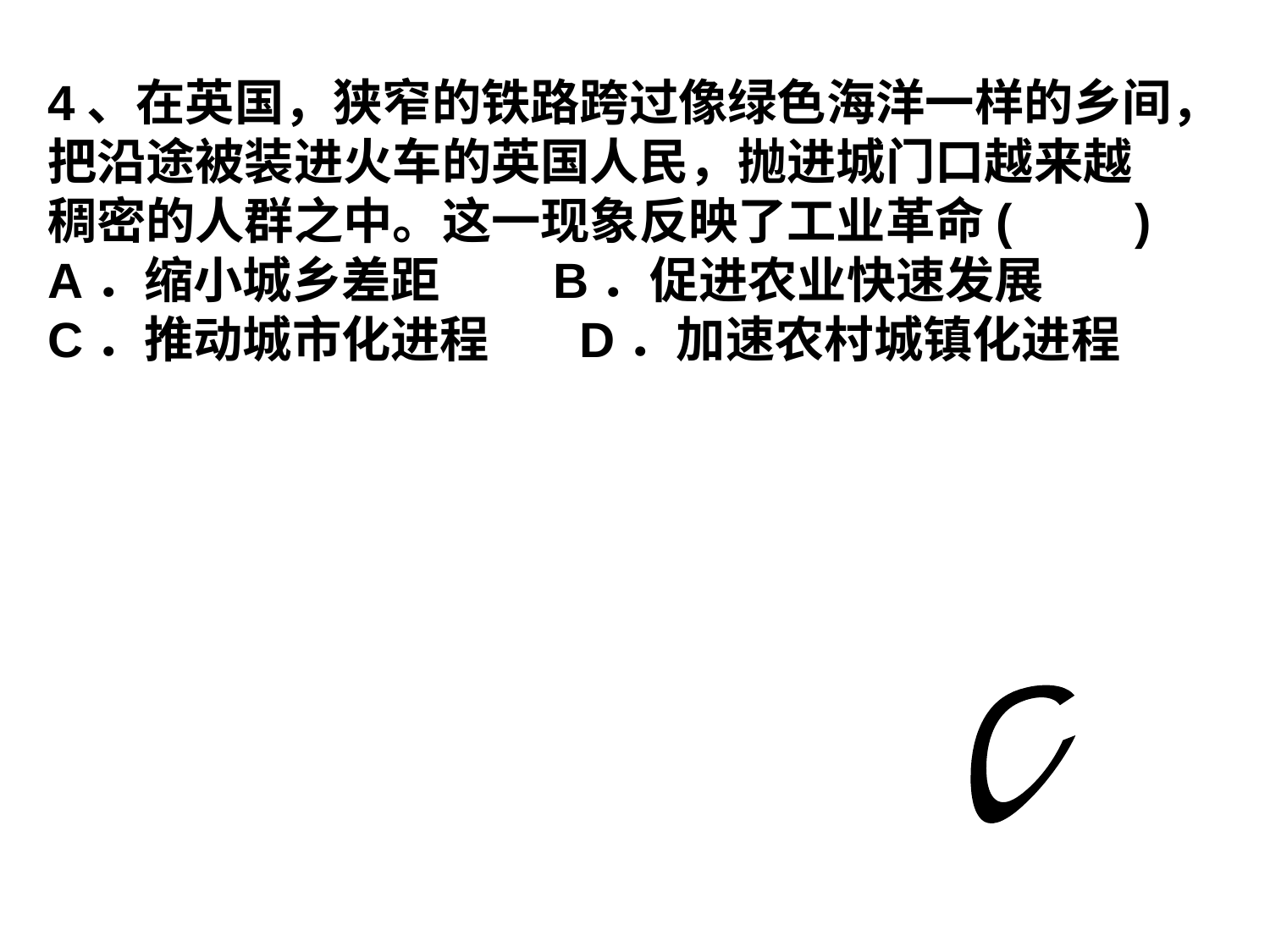

4、在英国，狭窄的铁路跨过像绿色海洋一样的乡间，把沿途被装进火车的英国人民，抛进城门口越来越稠密的人群之中。这一现象反映了工业革命(　　)
A．缩小城乡差距         B．促进农业快速发展
C．推动城市化进程       D．加速农村城镇化进程
C